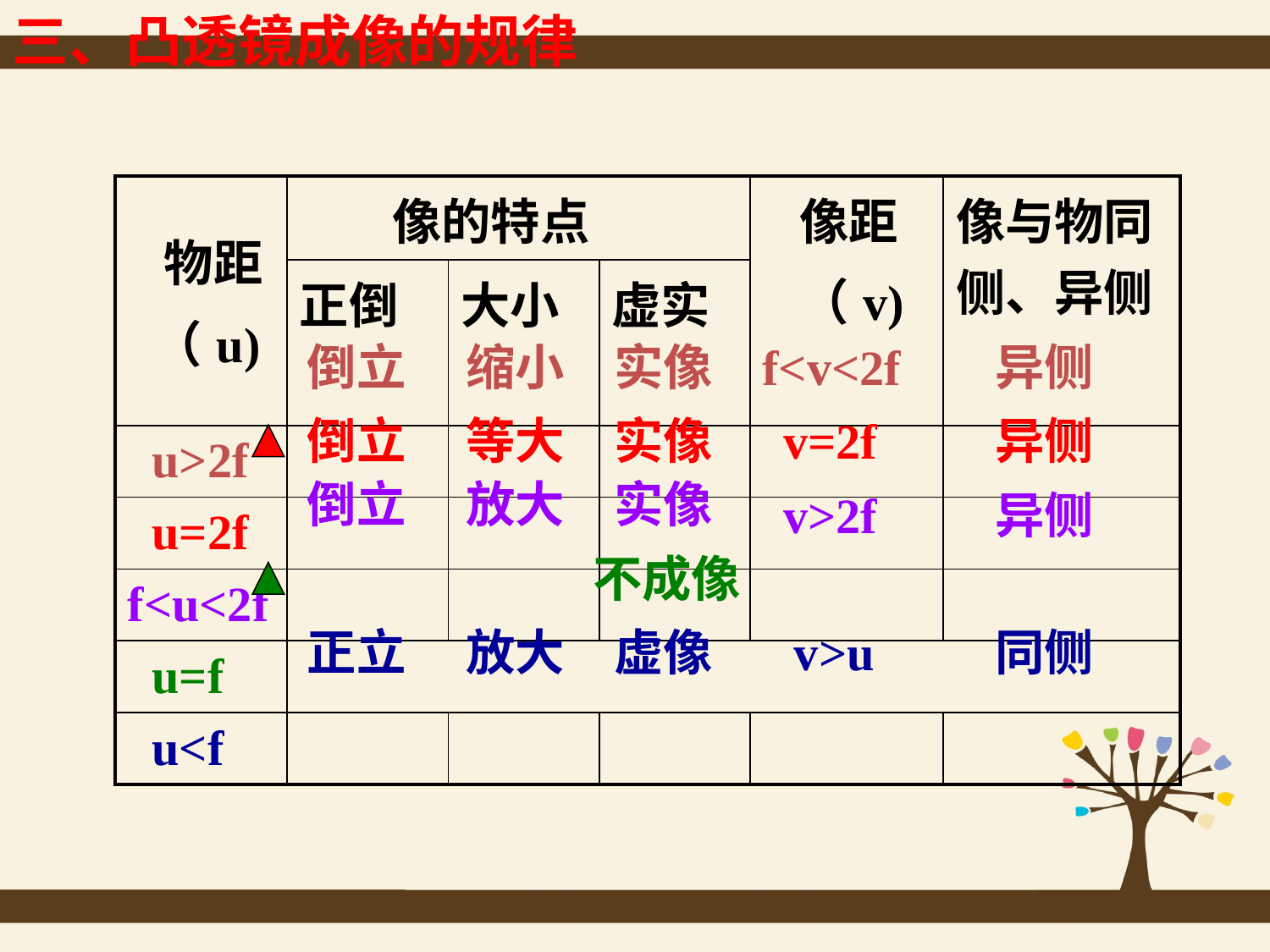

三、凸透镜成像的规律
| 物距 （u) | 像的特点 |  |  | 像距 （v) | 像与物同侧、异侧 |
| --- | --- | --- | --- | --- | --- |
|  | 正倒 | 大小 | 虚实 |  |  |
| u>2f |  |  |  |  |  |
| u=2f |  |  |  |  |  |
| f<u<2f |  |  |  |  |  |
| u=f |  |  |  |  |  |
| u<f |  |  |  |  |  |
倒立

缩小
实像
f<v<2f
异侧
倒立
等大
实像
v=2f
异侧

倒立
放大
实像
v>2f
异侧
不成像

正立
放大
虚像
v>u
同侧